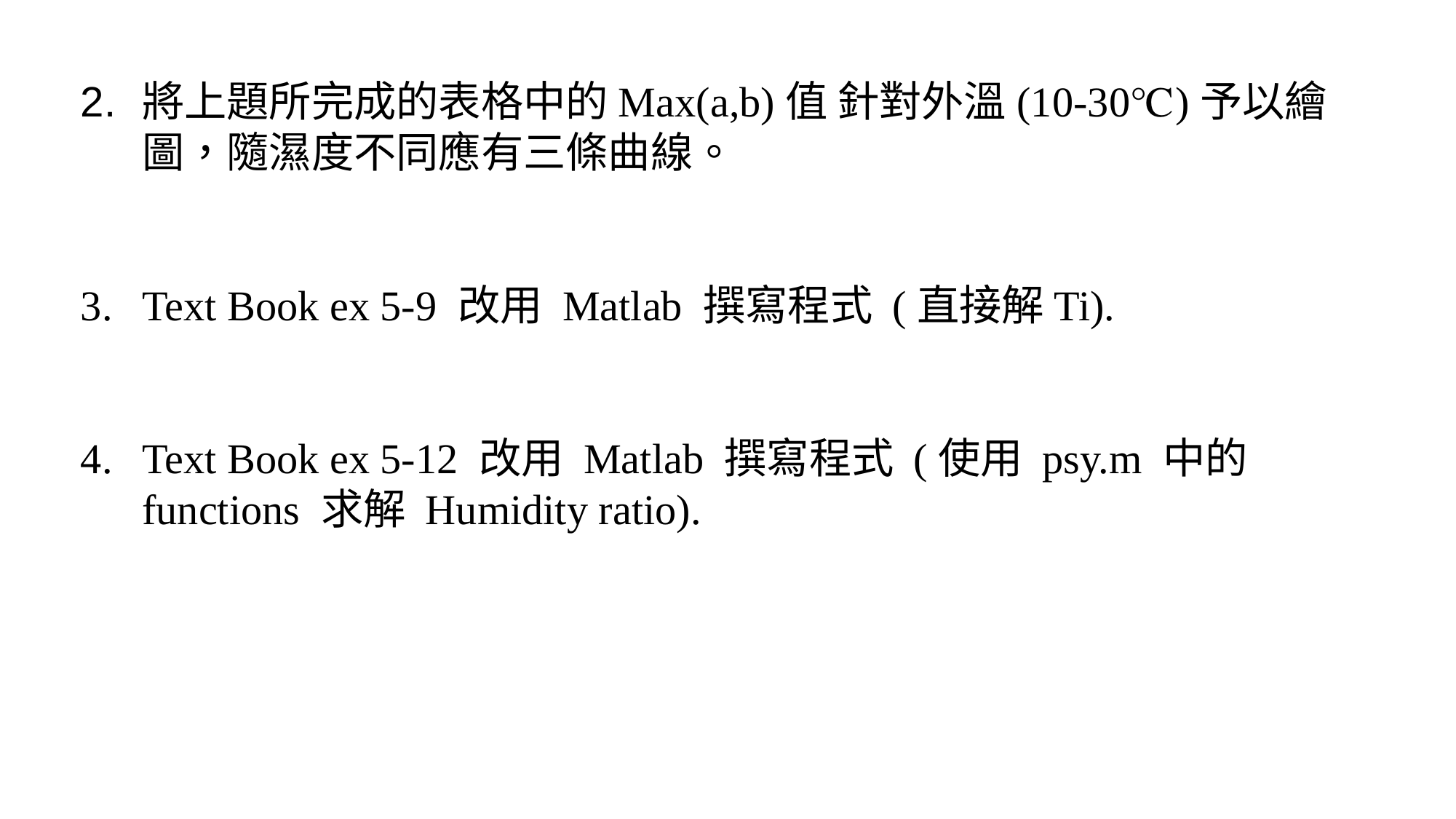

將上題所完成的表格中的Max(a,b)值 針對外溫(10-30℃)予以繪圖，隨濕度不同應有三條曲線。

Text Book ex 5-9 改用 Matlab 撰寫程式 (直接解Ti).

Text Book ex 5-12 改用 Matlab 撰寫程式 (使用 psy.m 中的functions 求解 Humidity ratio).
50